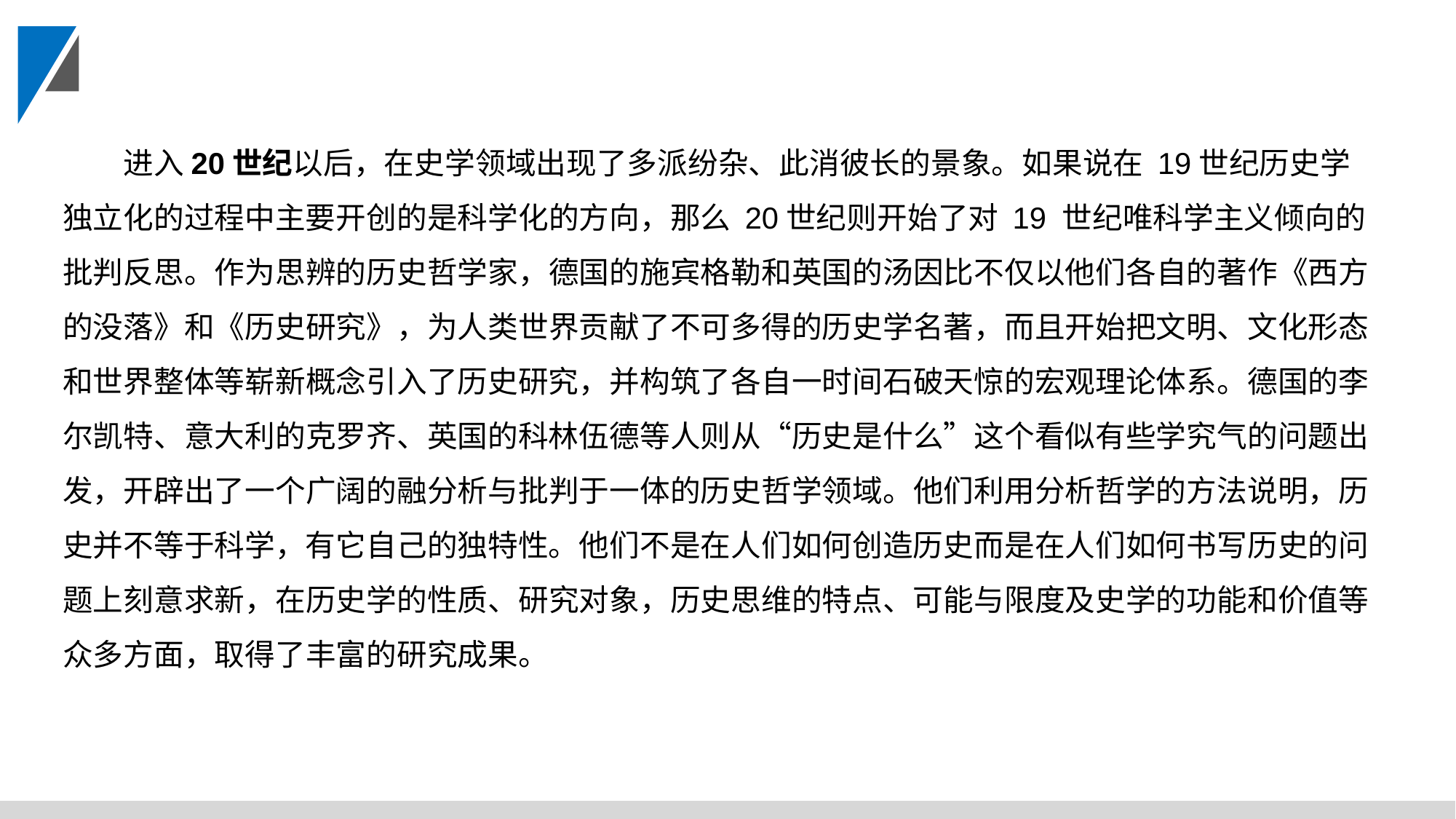

进入20世纪以后，在史学领域出现了多派纷杂、此消彼长的景象。如果说在 19世纪历史学独立化的过程中主要开创的是科学化的方向，那么 20世纪则开始了对 19 世纪唯科学主义倾向的批判反思。作为思辨的历史哲学家，德国的施宾格勒和英国的汤因比不仅以他们各自的著作《西方的没落》和《历史研究》，为人类世界贡献了不可多得的历史学名著，而且开始把文明、文化形态和世界整体等崭新概念引入了历史研究，并构筑了各自一时间石破天惊的宏观理论体系。德国的李尔凯特、意大利的克罗齐、英国的科林伍德等人则从“历史是什么”这个看似有些学究气的问题出发，开辟出了一个广阔的融分析与批判于一体的历史哲学领域。他们利用分析哲学的方法说明，历史并不等于科学，有它自己的独特性。他们不是在人们如何创造历史而是在人们如何书写历史的问题上刻意求新，在历史学的性质、研究对象，历史思维的特点、可能与限度及史学的功能和价值等众多方面，取得了丰富的研究成果。